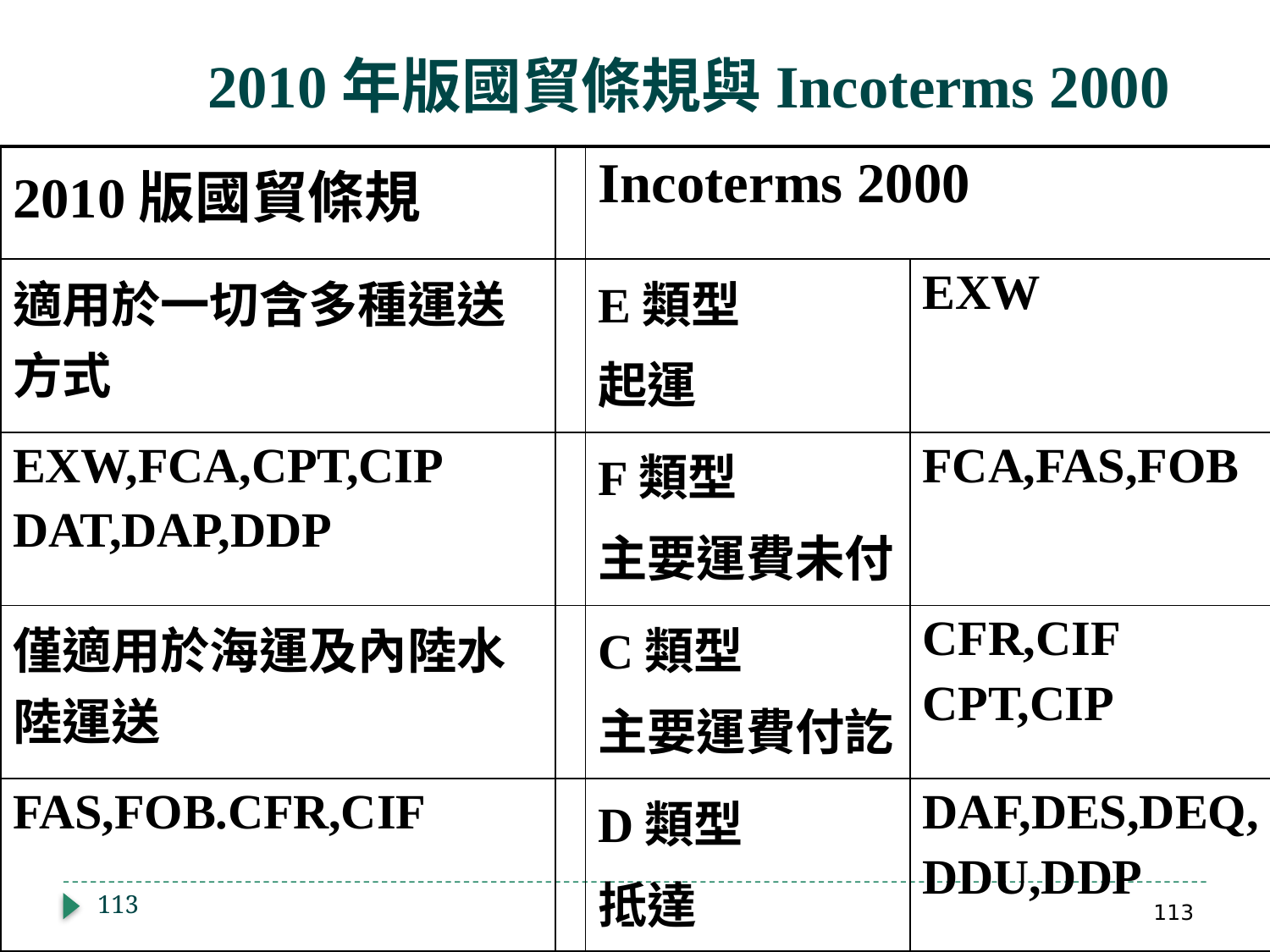

2010年版國貿條規與Incoterms 2000
| 2010版國貿條規 |  | Incoterms 2000 |  |
| --- | --- | --- | --- |
| 適用於一切含多種運送方式 |  | E類型 起運 | EXW |
| EXW,FCA,CPT,CIP DAT,DAP,DDP |  | F類型 主要運費未付 | FCA,FAS,FOB |
| 僅適用於海運及內陸水陸運送 |  | C類型 主要運費付訖 | CFR,CIF CPT,CIP |
| FAS,FOB.CFR,CIF |  | D類型 抵達 | DAF,DES,DEQ, DDU,DDP |
113
113